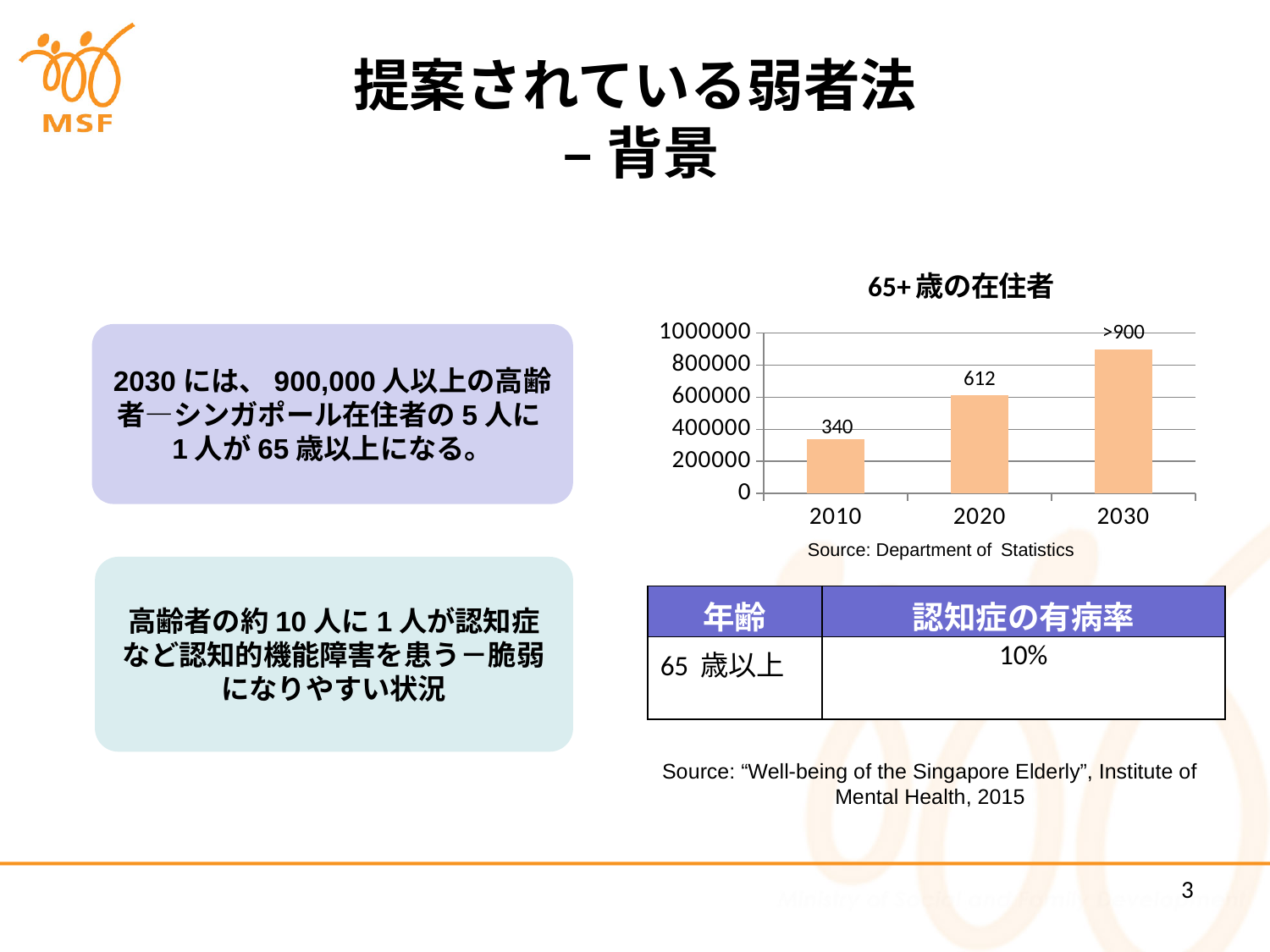

# 提案されている弱者法 – 背景

### Chart: 65+歳の在住者

| Category | Rapidly Ageing Population (residents aged 65+) |
|---|---|
| 2010 | 338387.0 |
| 2020 | 612200.0 |
| 2030 | 900000.0 |
Source: Department of Statistics
2030には、900,000人以上の高齢者—シンガポール在住者の5人に1人が65歳以上になる。
高齢者の約10人に1人が認知症など認知的機能障害を患う－脆弱になりやすい状況
| 年齢 | 認知症の有病率 |
| --- | --- |
| 65 歳以上 | 10% |
Source: “Well-being of the Singapore Elderly”, Institute of Mental Health, 2015
3